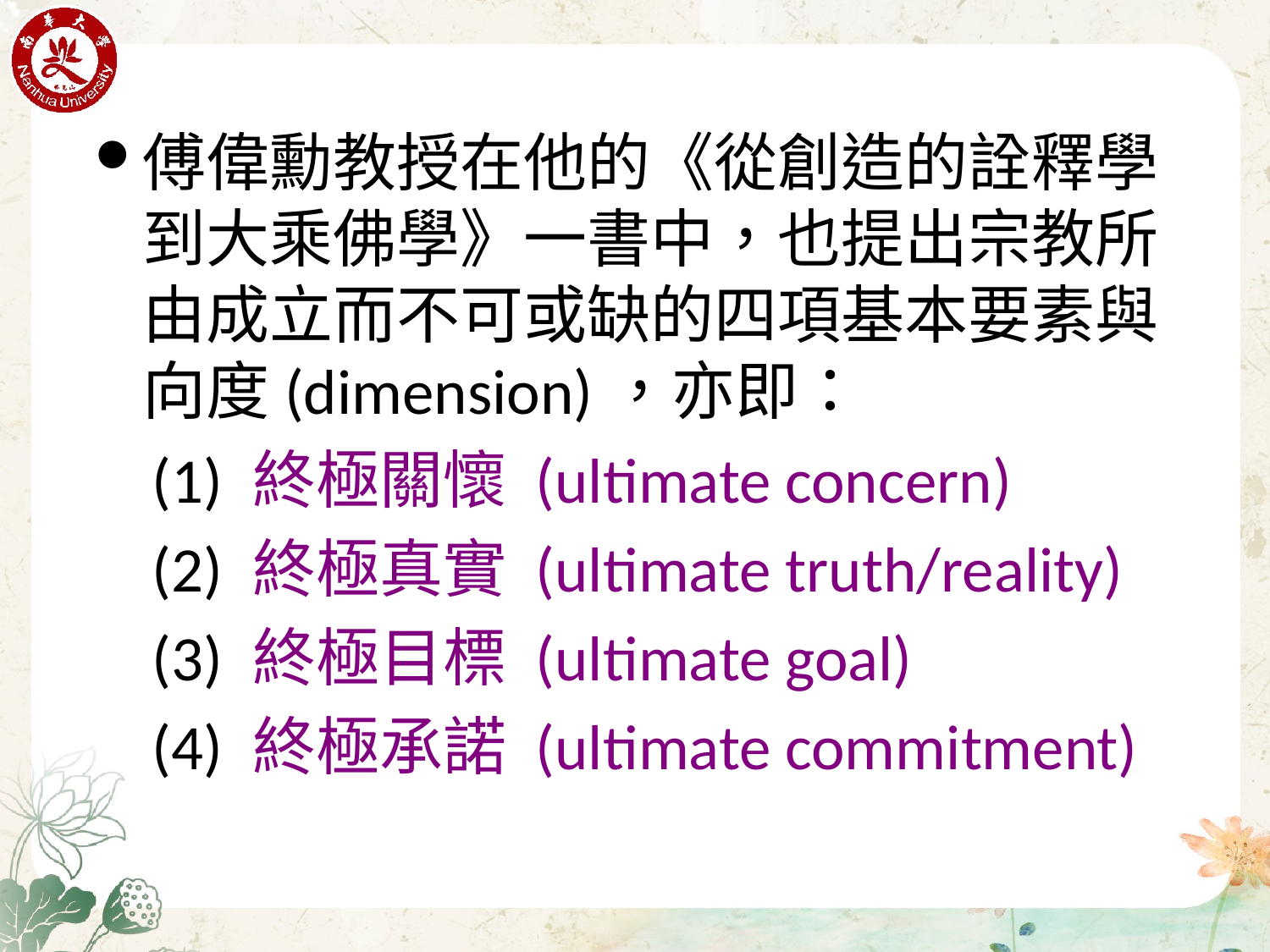

傅偉勳教授在他的《從創造的詮釋學到大乘佛學》一書中，也提出宗教所由成立而不可或缺的四項基本要素與向度(dimension)，亦即：
    (1) 終極關懷 (ultimate concern)
    (2) 終極真實 (ultimate truth/reality)
    (3) 終極目標 (ultimate goal)
    (4) 終極承諾 (ultimate commitment)